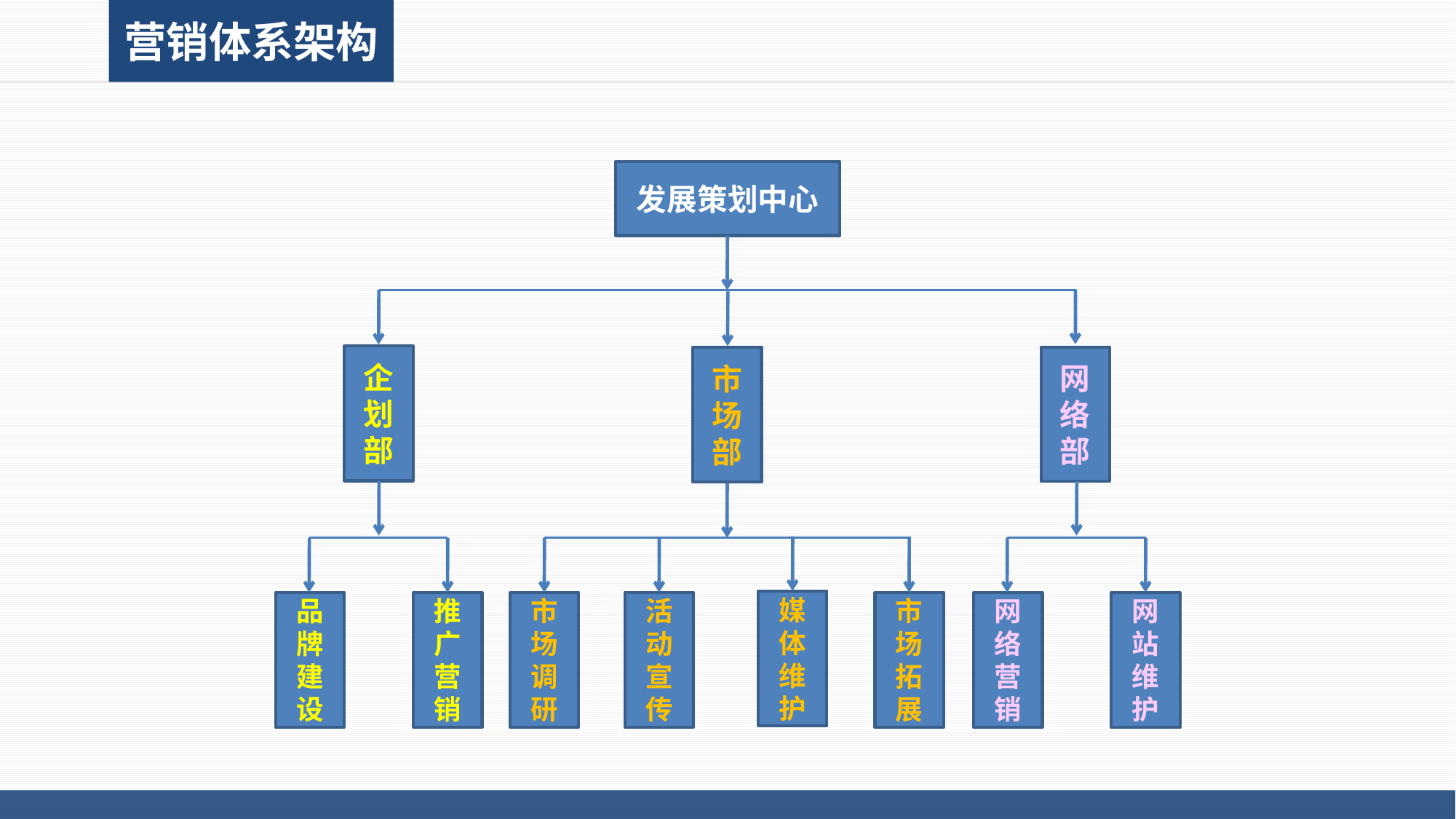

营销体系架构
发展策划中心
企划部
网络部
市场部
媒体维护
市场调研
品牌建设
网络营销
推广营销
活动宣传
市场拓展
网站维护